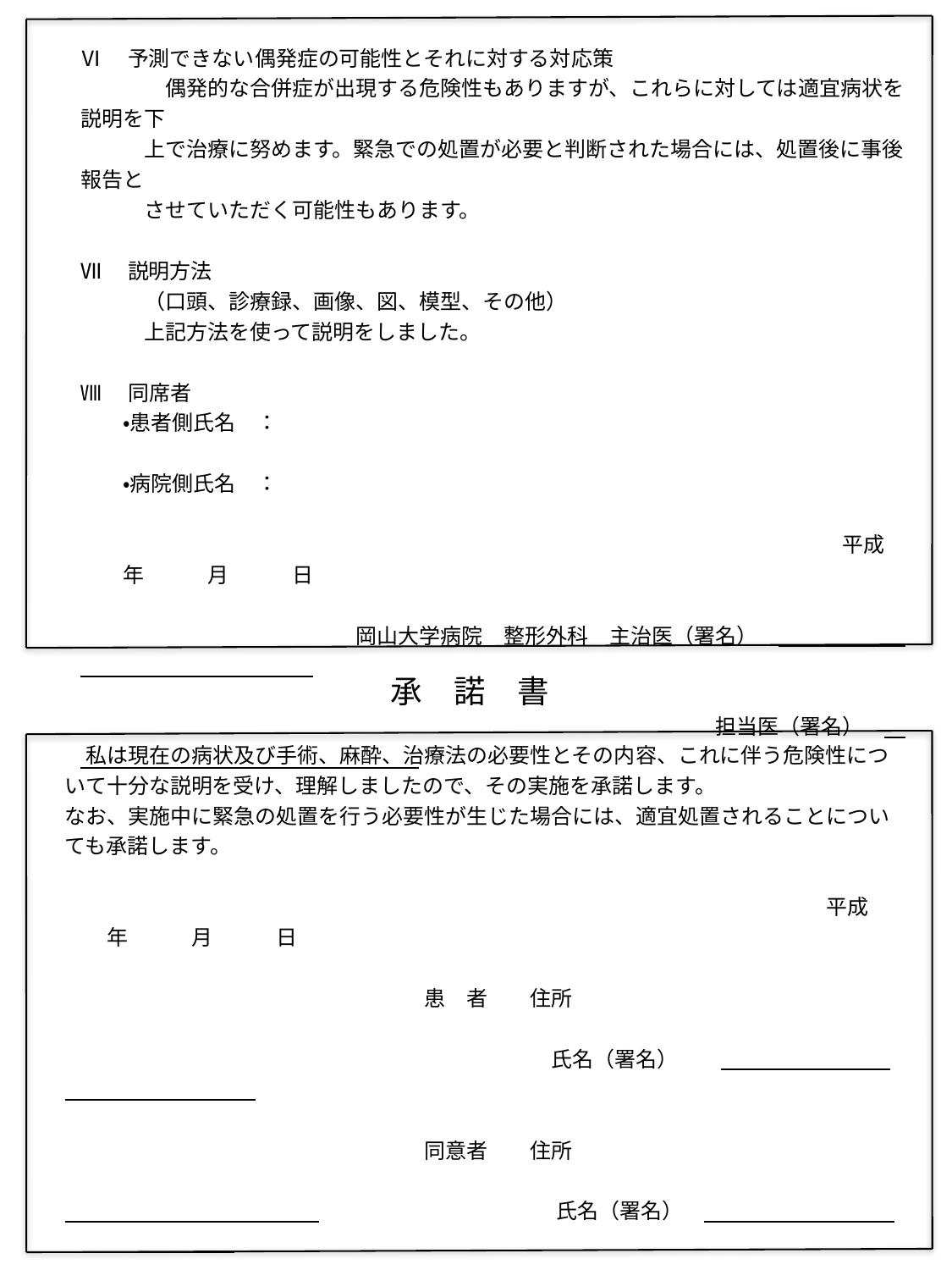

Ⅵ　予測できない偶発症の可能性とそれに対する対応策
　　　　偶発的な合併症が出現する危険性もありますが、これらに対しては適宜病状を説明を下
　　　上で治療に努めます。緊急での処置が必要と判断された場合には、処置後に事後報告と
　　　させていただく可能性もあります。

Ⅶ　説明方法
　　　（口頭、診療録、画像、図、模型、その他）
　　　上記方法を使って説明をしました。

Ⅷ　同席者
　　・患者側氏名　：

　　・病院側氏名　：

　　　　　　　　　　　　　　　　　　　　　　　　　　　　　　　　　　　　平成　　　年　　　月　　　日

　　　　　　　　　　　　　岡山大学病院　整形外科　主治医（署名）

　　　　　　　　　　　　　　　　　　　　　　　　　　　　　　担当医（署名）
承　諾　書
　私は現在の病状及び手術、麻酔、治療法の必要性とその内容、これに伴う危険性について十分な説明を受け、理解しましたので、その実施を承諾します。
なお、実施中に緊急の処置を行う必要性が生じた場合には、適宜処置されることについても承諾します。

　　　　　　　　　　　　　　　　　　　　　　　　　　　　　　　　　　　　平成　　　年　　　月　　　日

　　　　　　　　　　　　　　　　　患　者　　住所

　　　　　　　　　　　　　　　　　　　　　　　氏名（署名）

　　　　　　　　　　　　　　　　　同意者　　住所

　　　　　　　　　　　　　　　　　　　　　 　　氏名（署名）

　病院長殿　　　　　　　　　　　　　　　　　　　　　　　　　（患者との続柄　　　　　　　　　　　　　）